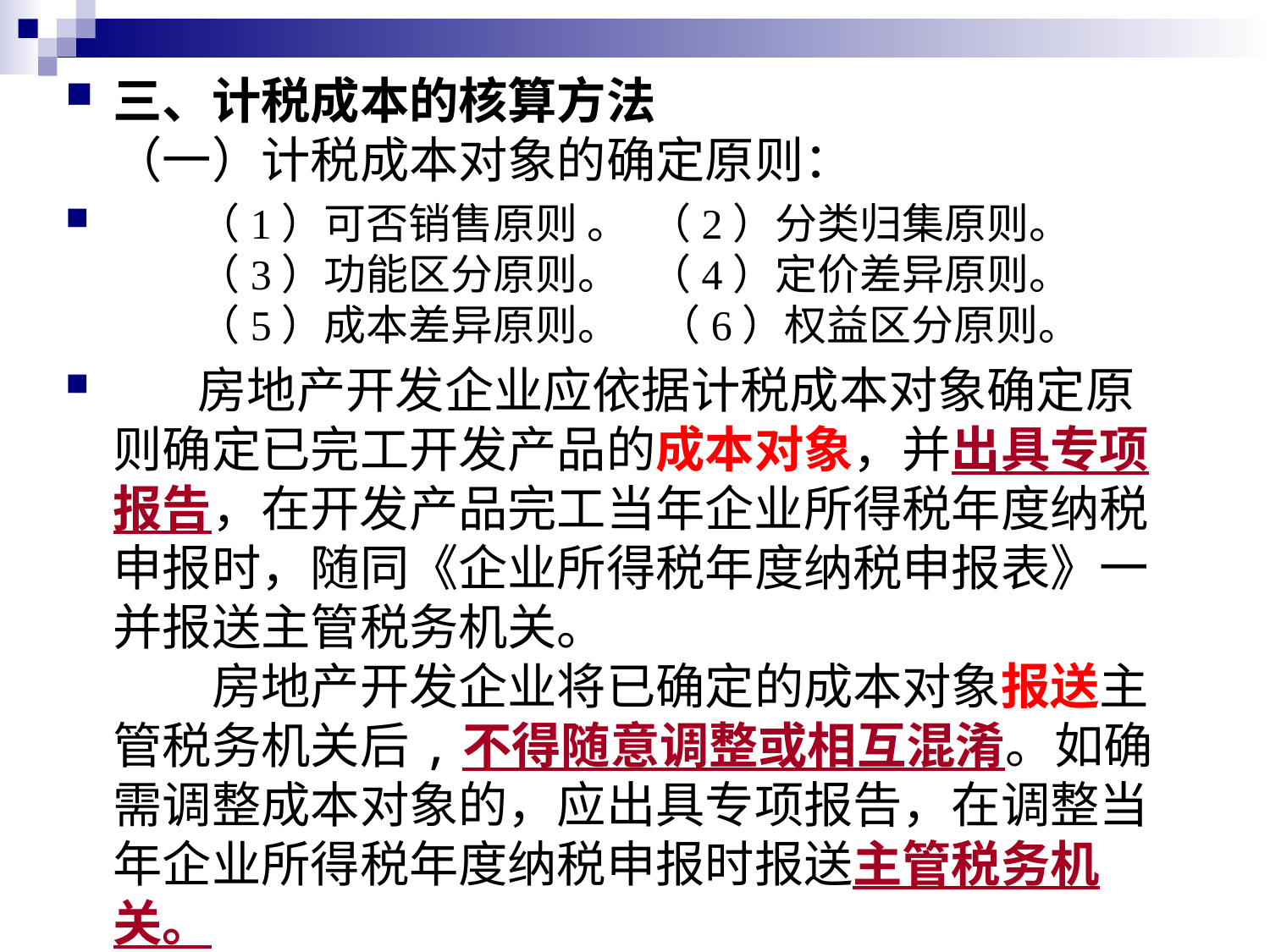

三、计税成本的核算方法
（一）计税成本对象的确定原则：
　　（1）可否销售原则 。  （2）分类归集原则。
　　（3）功能区分原则。   （4）定价差异原则。
　　（5）成本差异原则。    （6）权益区分原则。
　　房地产开发企业应依据计税成本对象确定原则确定已完工开发产品的成本对象，并出具专项报告，在开发产品完工当年企业所得税年度纳税申报时，随同《企业所得税年度纳税申报表》一并报送主管税务机关。
　　房地产开发企业将已确定的成本对象报送主管税务机关后,不得随意调整或相互混淆。如确需调整成本对象的，应出具专项报告，在调整当年企业所得税年度纳税申报时报送主管税务机关。